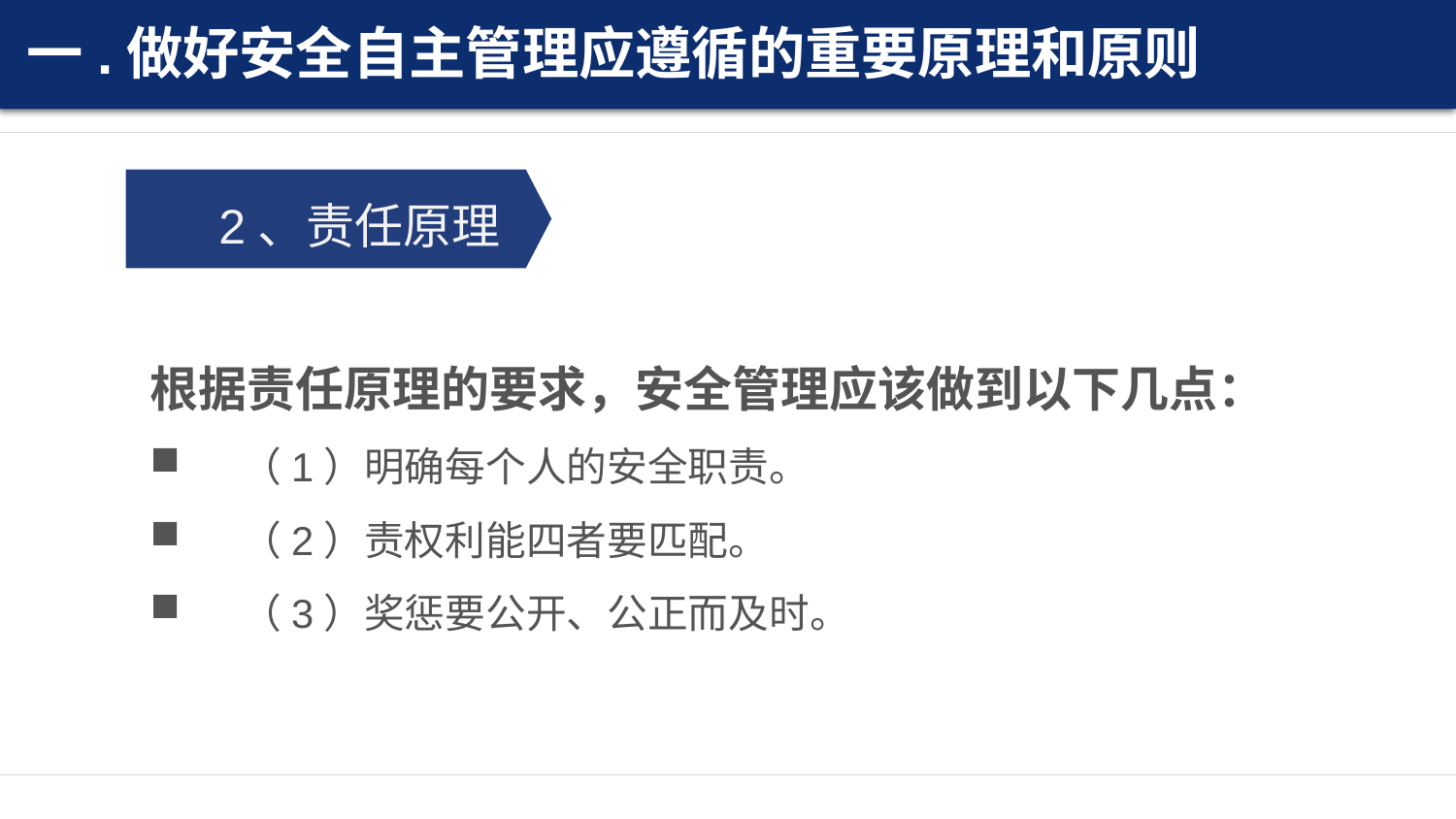

一.做好安全自主管理应遵循的重要原理和原则
    2、责任原理
根据责任原理的要求，安全管理应该做到以下几点：
    （1）明确每个人的安全职责。
    （2）责权利能四者要匹配。
    （3）奖惩要公开、公正而及时。